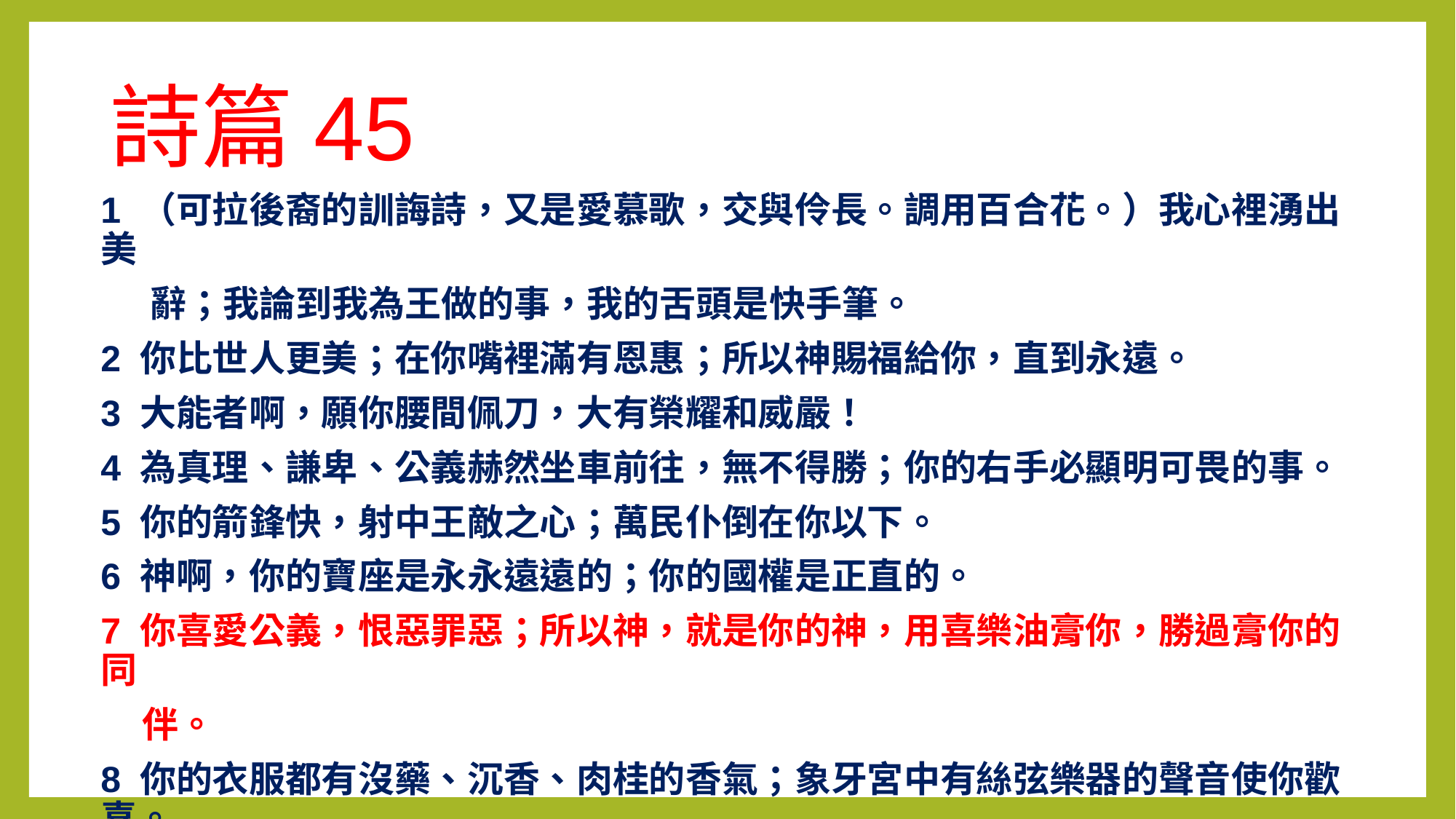

# 詩篇45
1 （可拉後裔的訓誨詩，又是愛慕歌，交與伶長。調用百合花。）我心裡湧出美
     辭；我論到我為王做的事，我的舌頭是快手筆。
2 你比世人更美；在你嘴裡滿有恩惠；所以神賜福給你，直到永遠。
3 大能者啊，願你腰間佩刀，大有榮耀和威嚴！
4 為真理、謙卑、公義赫然坐車前往，無不得勝；你的右手必顯明可畏的事。
5 你的箭鋒快，射中王敵之心；萬民仆倒在你以下。
6 神啊，你的寶座是永永遠遠的；你的國權是正直的。
7 你喜愛公義，恨惡罪惡；所以神，就是你的神，用喜樂油膏你，勝過膏你的同
    伴。
8 你的衣服都有沒藥、沉香、肉桂的香氣；象牙宮中有絲弦樂器的聲音使你歡喜。